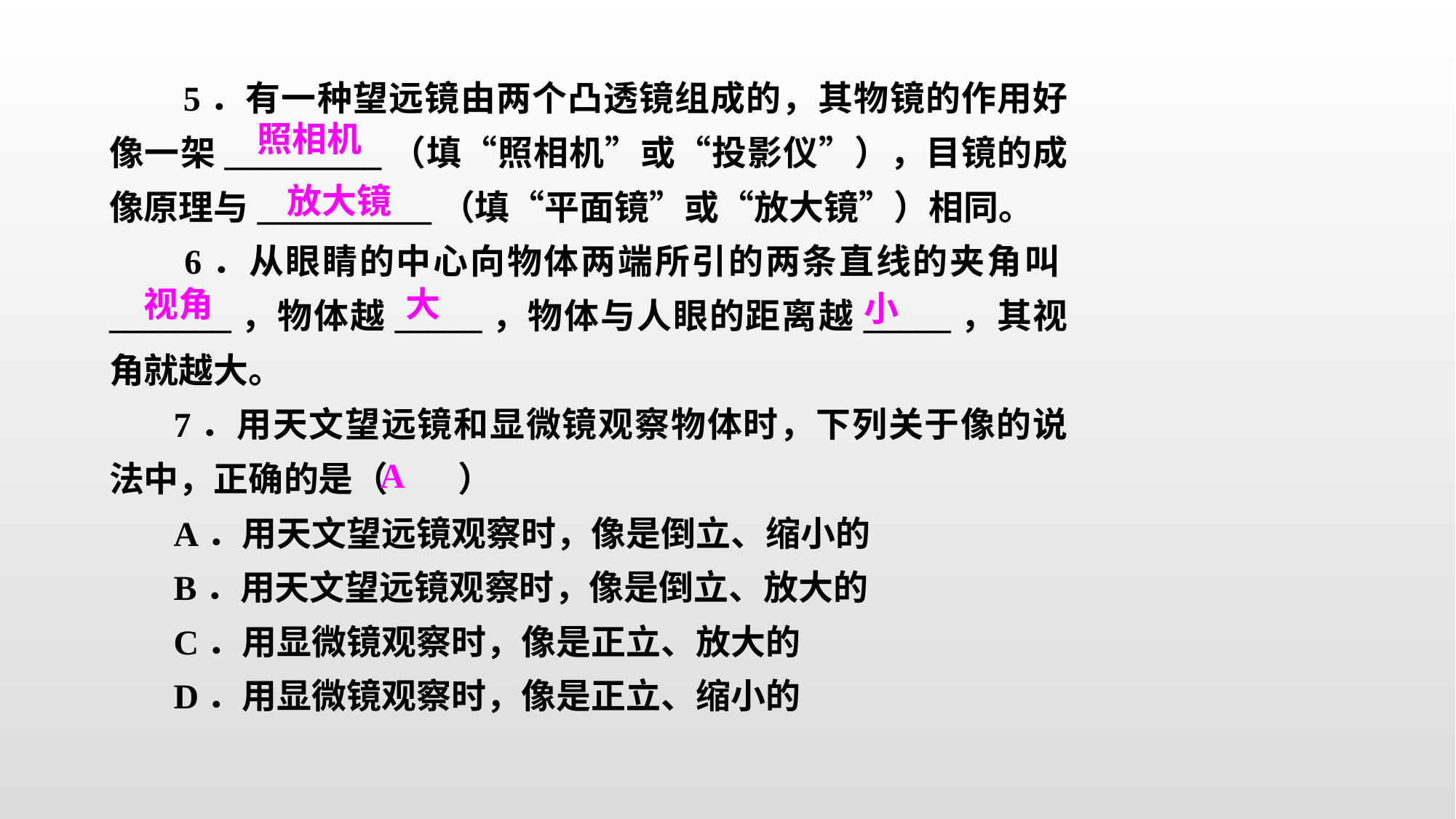

5．有一种望远镜由两个凸透镜组成的，其物镜的作用好像一架_________（填“照相机”或“投影仪”），目镜的成像原理与__________（填“平面镜”或“放大镜”）相同。
 6．从眼睛的中心向物体两端所引的两条直线的夹角叫_______，物体越_____，物体与人眼的距离越_____，其视角就越大。
7．用天文望远镜和显微镜观察物体时，下列关于像的说法中，正确的是（　　）
A．用天文望远镜观察时，像是倒立、缩小的
B．用天文望远镜观察时，像是倒立、放大的
C．用显微镜观察时，像是正立、放大的
D．用显微镜观察时，像是正立、缩小的
照相机
放大镜
视角
大
小
A